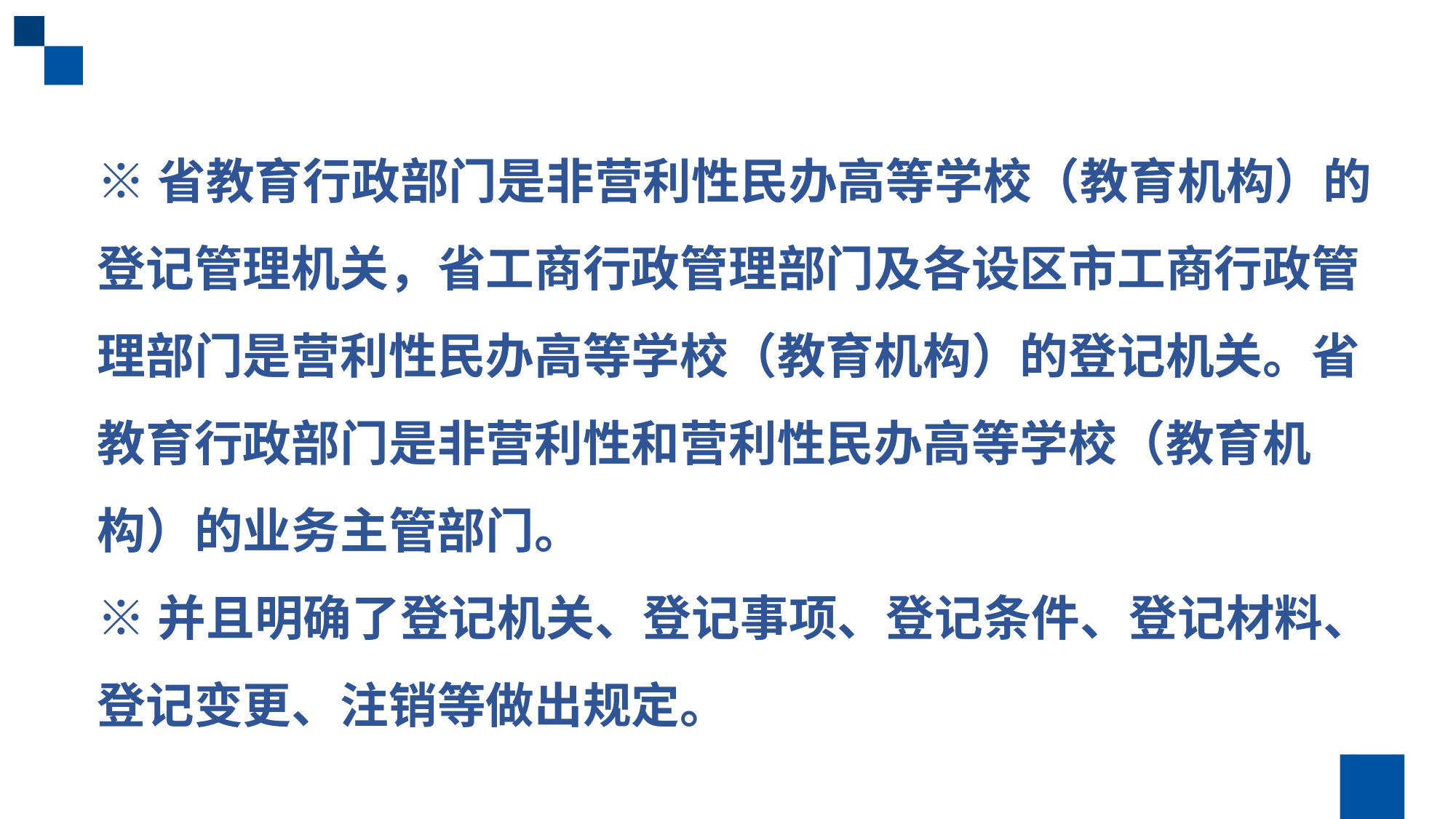

※省教育行政部门是非营利性民办高等学校（教育机构）的登记管理机关，省工商行政管理部门及各设区市工商行政管理部门是营利性民办高等学校（教育机构）的登记机关。省教育行政部门是非营利性和营利性民办高等学校（教育机构）的业务主管部门。
※并且明确了登记机关、登记事项、登记条件、登记材料、登记变更、注销等做出规定。

85